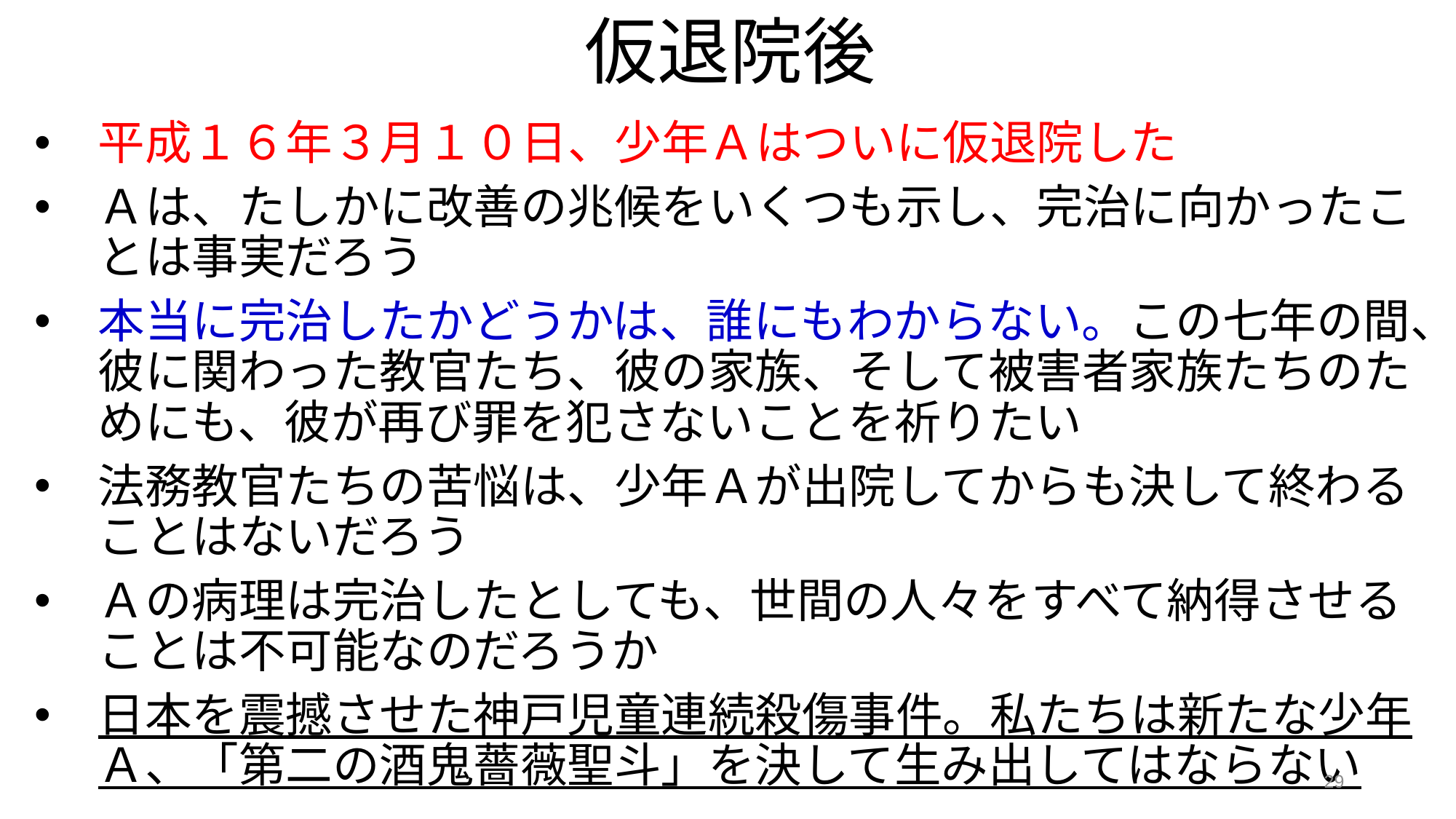

# 仮退院後
平成１６年３月１０日、少年Ａはついに仮退院した
Ａは、たしかに改善の兆候をいくつも示し、完治に向かったことは事実だろう
本当に完治したかどうかは、誰にもわからない。この七年の間、彼に関わった教官たち、彼の家族、そして被害者家族たちのためにも、彼が再び罪を犯さないことを祈りたい
法務教官たちの苦悩は、少年Ａが出院してからも決して終わることはないだろう
Ａの病理は完治したとしても、世間の人々をすべて納得させることは不可能なのだろうか
日本を震撼させた神戸児童連続殺傷事件。私たちは新たな少年Ａ、「第二の酒鬼薔薇聖斗」を決して生み出してはならない

29